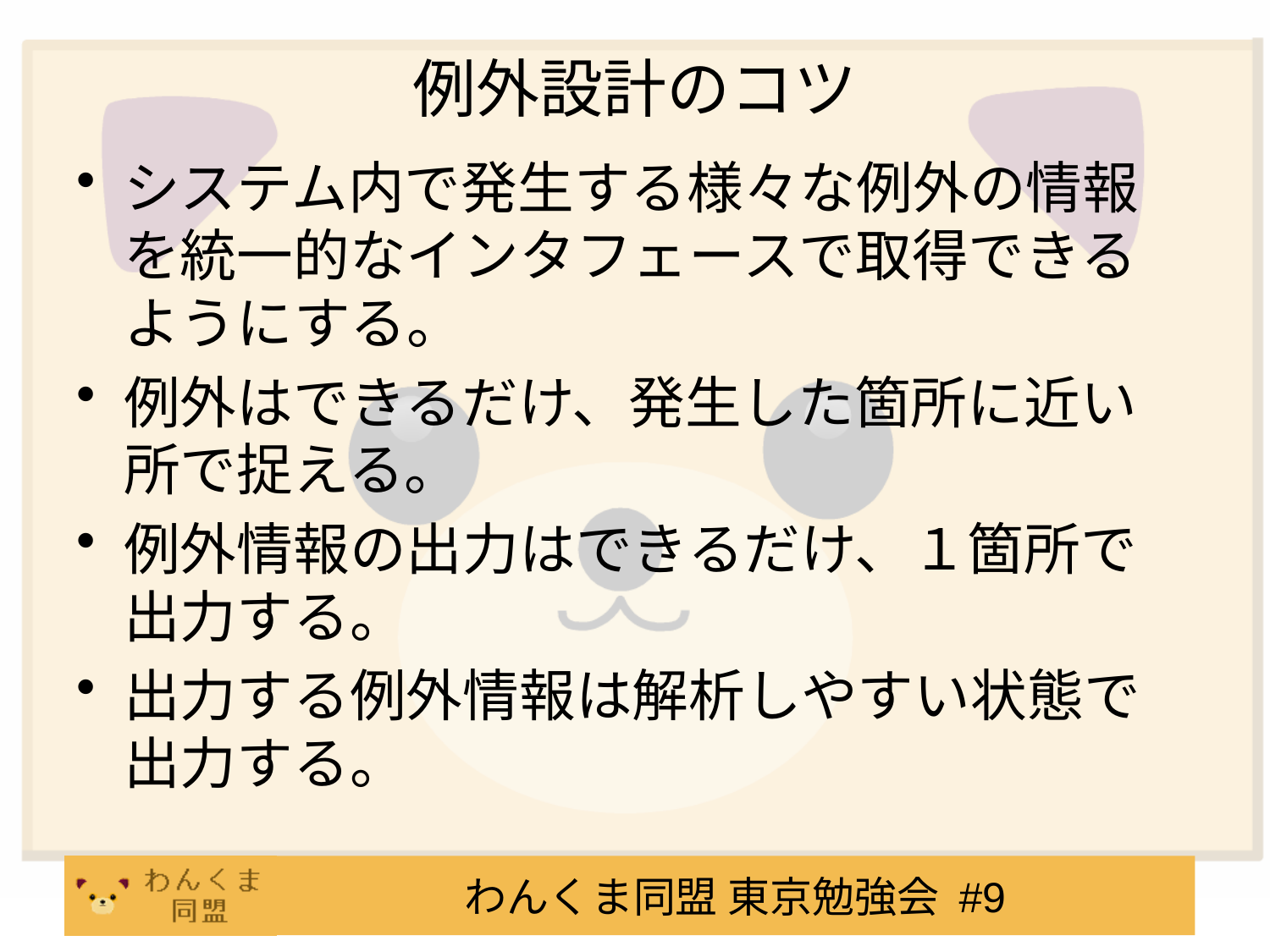

# 例外設計のコツ
システム内で発生する様々な例外の情報を統一的なインタフェースで取得できるようにする。
例外はできるだけ、発生した箇所に近い所で捉える。
例外情報の出力はできるだけ、１箇所で出力する。
出力する例外情報は解析しやすい状態で出力する。